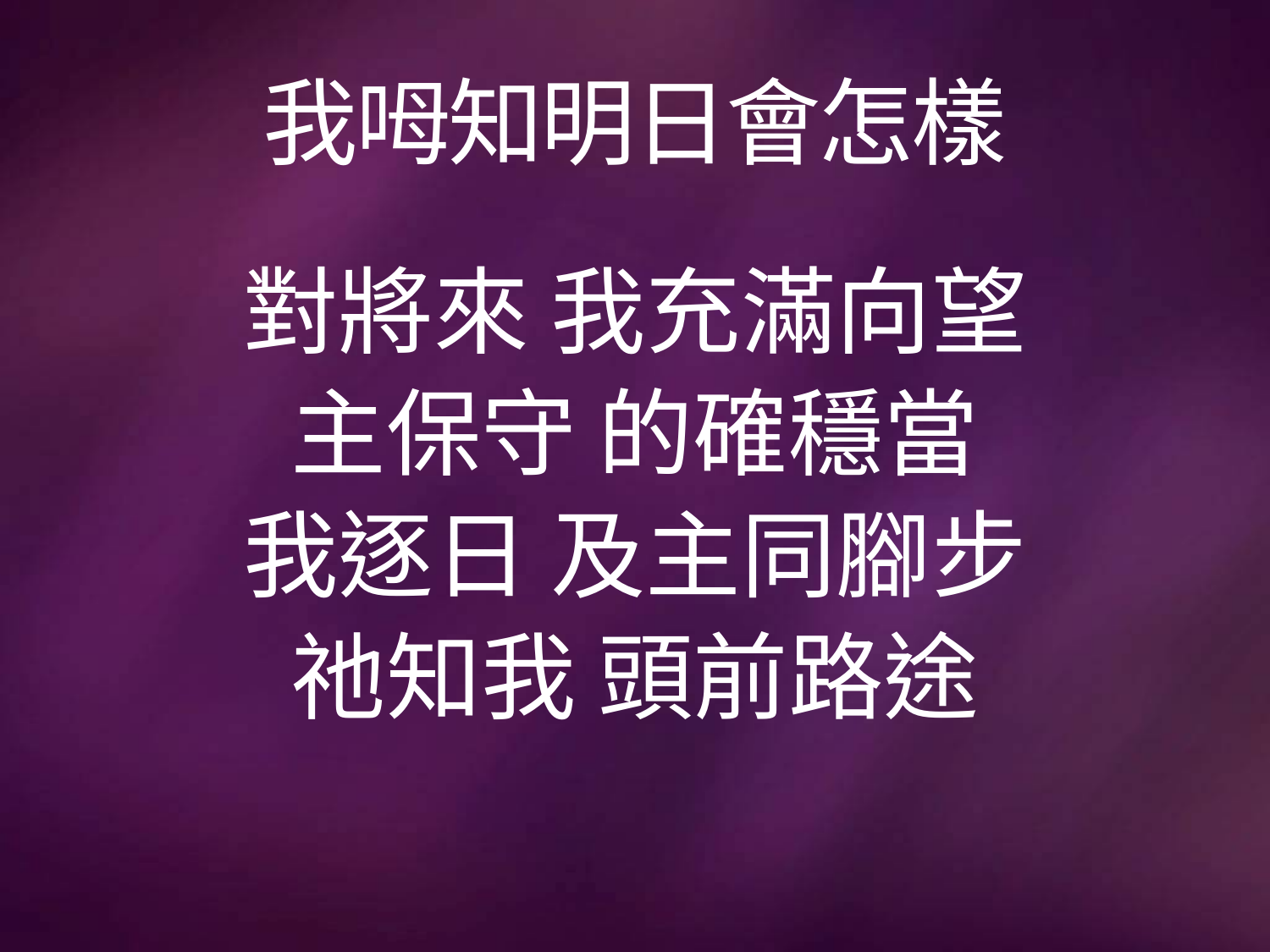

# 我呣知明日會怎樣
對將來 我充滿向望
主保守 的確穩當
我逐日 及主同腳步
祂知我 頭前路途